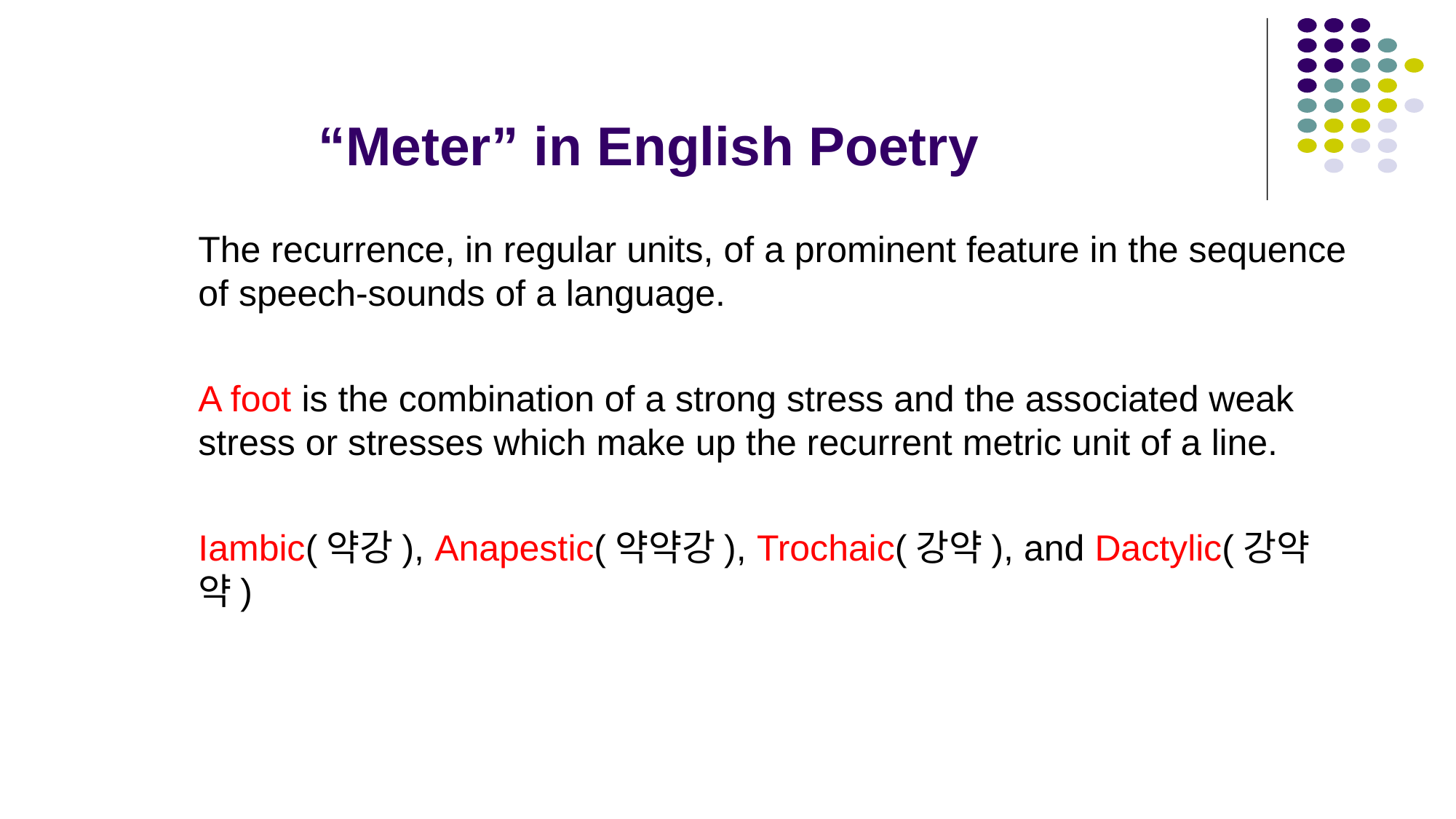

# “Meter” in English Poetry
The recurrence, in regular units, of a prominent feature in the sequence of speech-sounds of a language.

A foot is the combination of a strong stress and the associated weak stress or stresses which make up the recurrent metric unit of a line.

Iambic(약강), Anapestic(약약강), Trochaic(강약), and Dactylic(강약약)